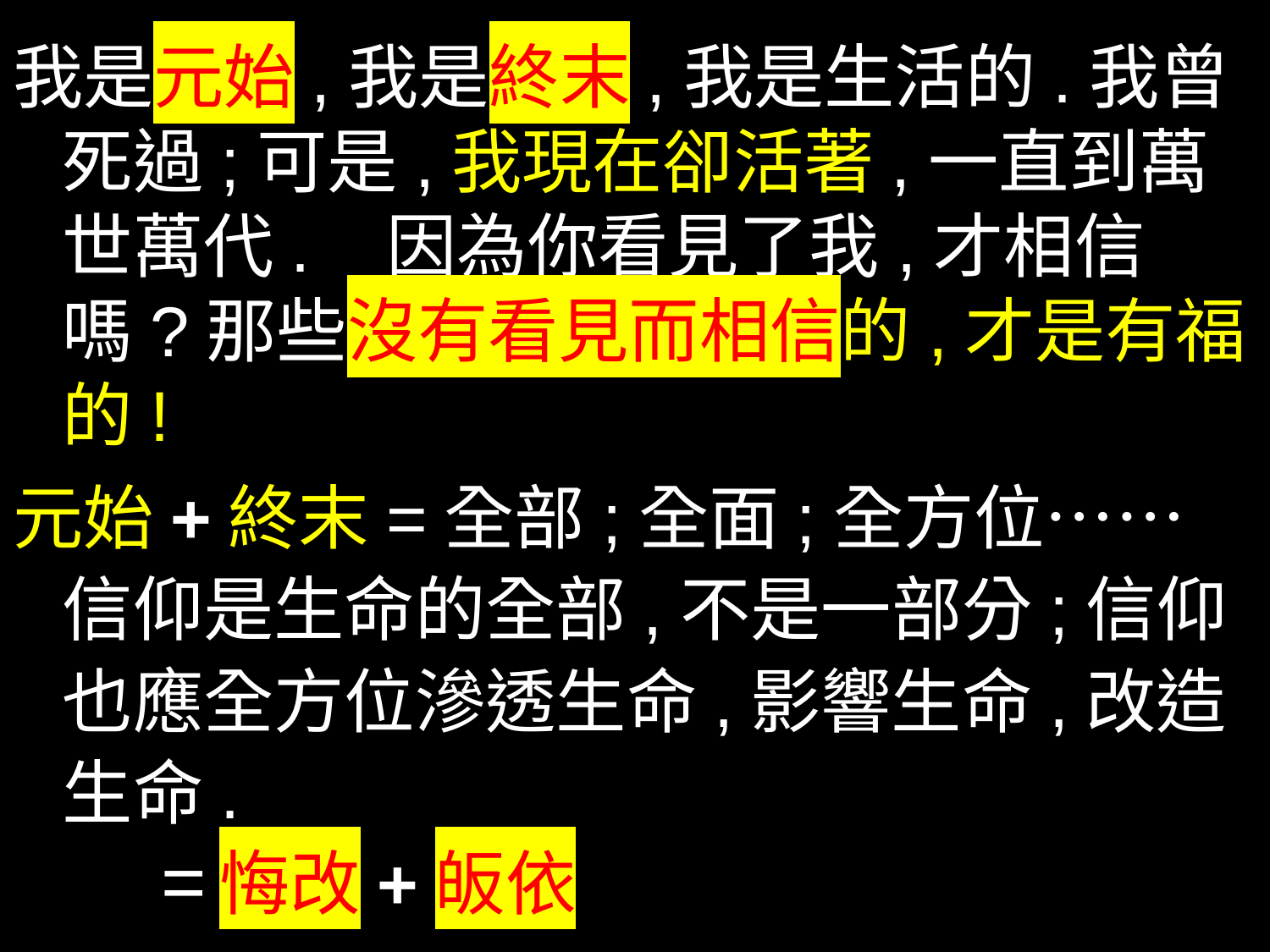

我是元始,我是終末,我是生活的.我曾死過;可是,我現在卻活著,一直到萬世萬代.   因為你看見了我,才相信嗎?那些沒有看見而相信的,才是有福的!
元始+終末=全部;全面;全方位……
信仰是生命的全部,不是一部分;信仰也應全方位滲透生命,影響生命,改造生命.
     = 悔改+皈依
不見而信:林覺民(革命成不成,自有同志者在)